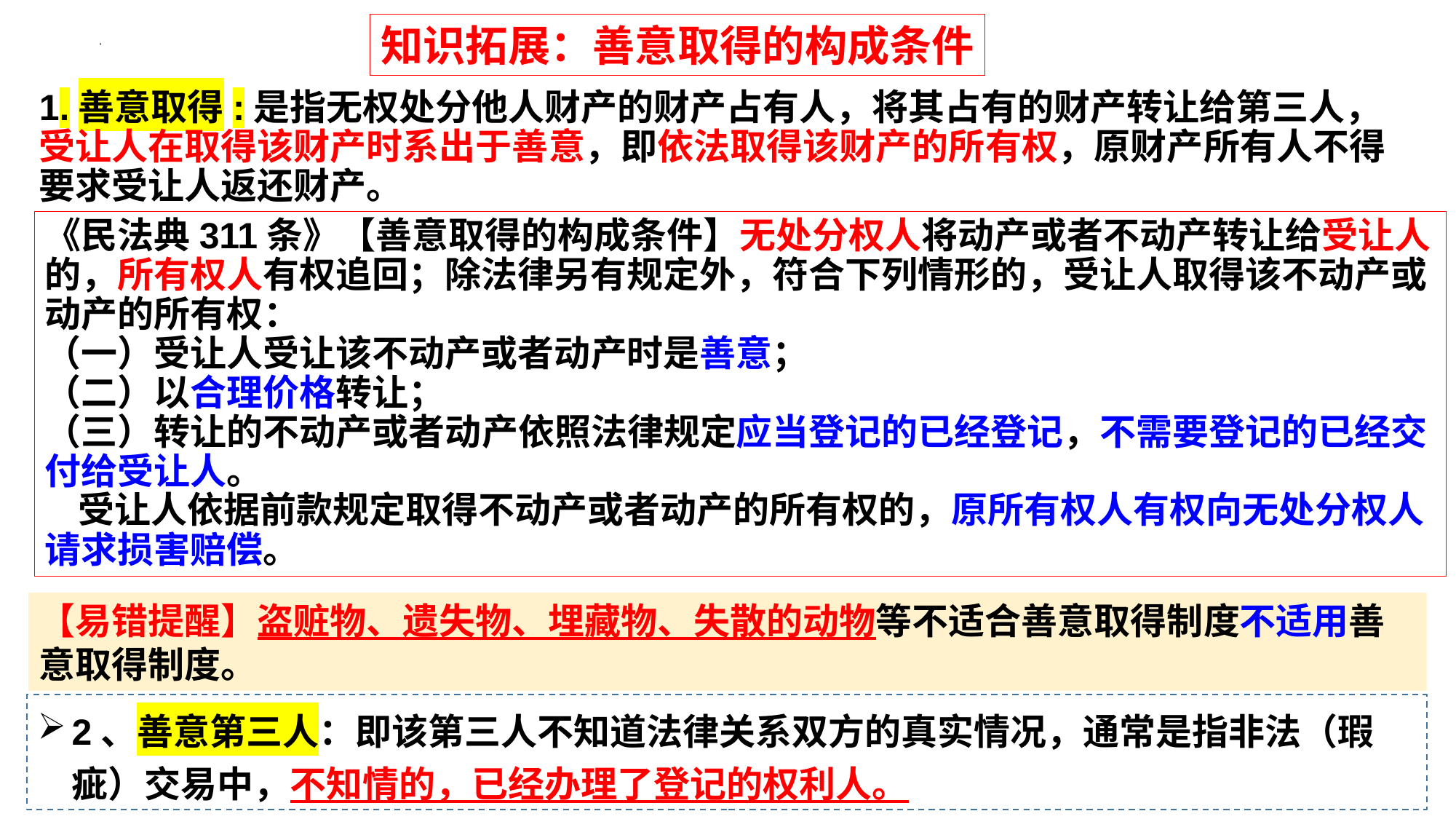

知识拓展：善意取得的构成条件
1.善意取得:是指无权处分他人财产的财产占有人，将其占有的财产转让给第三人，受让人在取得该财产时系出于善意，即依法取得该财产的所有权，原财产所有人不得要求受让人返还财产。
《民法典311条》【善意取得的构成条件】无处分权人将动产或者不动产转让给受让人的，所有权人有权追回；除法律另有规定外，符合下列情形的，受让人取得该不动产或动产的所有权：
（一）受让人受让该不动产或者动产时是善意；
（二）以合理价格转让；
（三）转让的不动产或者动产依照法律规定应当登记的已经登记，不需要登记的已经交付给受让人。
   受让人依据前款规定取得不动产或者动产的所有权的，原所有权人有权向无处分权人请求损害赔偿。
【易错提醒】盗赃物、遗失物、埋藏物、失散的动物等不适合善意取得制度不适用善意取得制度。
2、善意第三人：即该第三人不知道法律关系双方的真实情况，通常是指非法（瑕疵）交易中，不知情的，已经办理了登记的权利人。